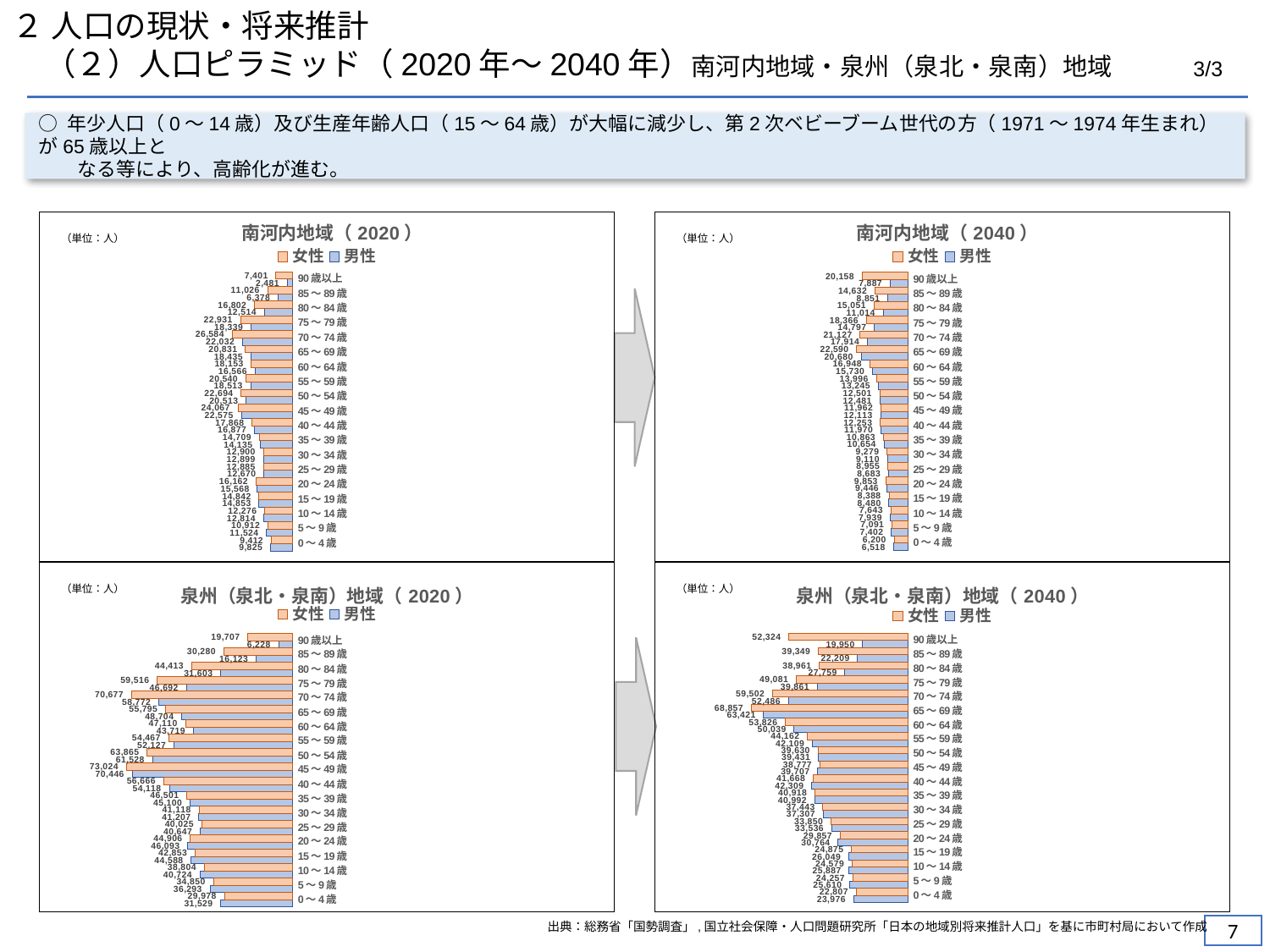

２ 人口の現状・将来推計
　（２）人口ピラミッド（2020年～2040年）南河内地域・泉州（泉北・泉南）地域
3/3
○ 年少人口（0～14歳）及び生産年齢人口（15～64歳）が大幅に減少し、第2次ベビーブーム世代の方（1971～1974年生まれ）が65歳以上と
　　なる等により、高齢化が進む。

### Chart: 南河内地域（2020）

| Category | 男性 | 女性 |
|---|---|---|
| 0～4歳 | 9825.0 | 9412.0 |
| 5～9歳 | 11524.0 | 10912.0 |
| 10～14歳 | 12814.0 | 12276.0 |
| 15～19歳 | 14853.0 | 14842.0 |
| 20～24歳 | 15568.0 | 16162.0 |
| 25～29歳 | 12670.0 | 12885.0 |
| 30～34歳 | 12899.0 | 12900.0 |
| 35～39歳 | 14135.0 | 14709.0 |
| 40～44歳 | 16877.0 | 17868.0 |
| 45～49歳 | 22575.0 | 24067.0 |
| 50～54歳 | 20513.0 | 22694.0 |
| 55～59歳 | 18513.0 | 20540.0 |
| 60～64歳 | 16566.0 | 18153.0 |
| 65～69歳 | 18435.0 | 20831.0 |
| 70～74歳 | 22032.0 | 26584.0 |
| 75～79歳 | 18339.0 | 22931.0 |
| 80～84歳 | 12514.0 | 16802.0 |
| 85～89歳 | 6378.0 | 11026.0 |
| 90歳以上 | 2481.0 | 7401.0 |

### Chart: 南河内地域（2040）

| Category | 男性 | 女性 |
|---|---|---|
| 0～4歳 | 6518.0 | 6200.0 |
| 5～9歳 | 7402.0 | 7091.0 |
| 10～14歳 | 7939.0 | 7643.0 |
| 15～19歳 | 8480.0 | 8388.0 |
| 20～24歳 | 9446.0 | 9853.0 |
| 25～29歳 | 8683.0 | 8955.0 |
| 30～34歳 | 9110.0 | 9279.0 |
| 35～39歳 | 10654.0 | 10863.0 |
| 40～44歳 | 11970.0 | 12253.0 |
| 45～49歳 | 12113.0 | 11962.0 |
| 50～54歳 | 12481.0 | 12501.0 |
| 55～59歳 | 13245.0 | 13996.0 |
| 60～64歳 | 15730.0 | 16948.0 |
| 65～69歳 | 20680.0 | 22590.0 |
| 70～74歳 | 17914.0 | 21127.0 |
| 75～79歳 | 14797.0 | 18366.0 |
| 80～84歳 | 11014.0 | 15051.0 |
| 85～89歳 | 8851.0 | 14632.0 |
| 90歳以上 | 7887.0 | 20158.0 |

### Chart: 泉州（泉北・泉南）地域（2020）

| Category | 男性 | 女性 |
|---|---|---|
| 0～4歳 | 31529.0 | 29978.0 |
| 5～9歳 | 36293.0 | 34850.0 |
| 10～14歳 | 40724.0 | 38804.0 |
| 15～19歳 | 44588.0 | 42853.0 |
| 20～24歳 | 46093.0 | 44906.0 |
| 25～29歳 | 40647.0 | 40025.0 |
| 30～34歳 | 41207.0 | 41118.0 |
| 35～39歳 | 45100.0 | 46501.0 |
| 40～44歳 | 54118.0 | 56666.0 |
| 45～49歳 | 70446.0 | 73024.0 |
| 50～54歳 | 61528.0 | 63865.0 |
| 55～59歳 | 52127.0 | 54467.0 |
| 60～64歳 | 43719.0 | 47110.0 |
| 65～69歳 | 48704.0 | 55795.0 |
| 70～74歳 | 58772.0 | 70677.0 |
| 75～79歳 | 46692.0 | 59516.0 |
| 80～84歳 | 31603.0 | 44413.0 |
| 85～89歳 | 16123.0 | 30280.0 |
| 90歳以上 | 6228.0 | 19707.0 |

### Chart: 泉州（泉北・泉南）地域（2040）

| Category | 男性 | 女性 |
|---|---|---|
| 0～4歳 | 23976.0 | 22807.0 |
| 5～9歳 | 25610.0 | 24257.0 |
| 10～14歳 | 25887.0 | 24579.0 |
| 15～19歳 | 26049.0 | 24875.0 |
| 20～24歳 | 30764.0 | 29857.0 |
| 25～29歳 | 33536.0 | 33850.0 |
| 30～34歳 | 37307.0 | 37443.0 |
| 35～39歳 | 40992.0 | 40918.0 |
| 40～44歳 | 42309.0 | 41668.0 |
| 45～49歳 | 39707.0 | 38777.0 |
| 50～54歳 | 39431.0 | 39630.0 |
| 55～59歳 | 42109.0 | 44162.0 |
| 60～64歳 | 50039.0 | 53826.0 |
| 65～69歳 | 63421.0 | 68857.0 |
| 70～74歳 | 52486.0 | 59502.0 |
| 75～79歳 | 39861.0 | 49081.0 |
| 80～84歳 | 27759.0 | 38961.0 |
| 85～89歳 | 22209.0 | 39349.0 |
| 90歳以上 | 19950.0 | 52324.0 |
出典：総務省「国勢調査」,国立社会保障・人口問題研究所「日本の地域別将来推計人口」を基に市町村局において作成
7